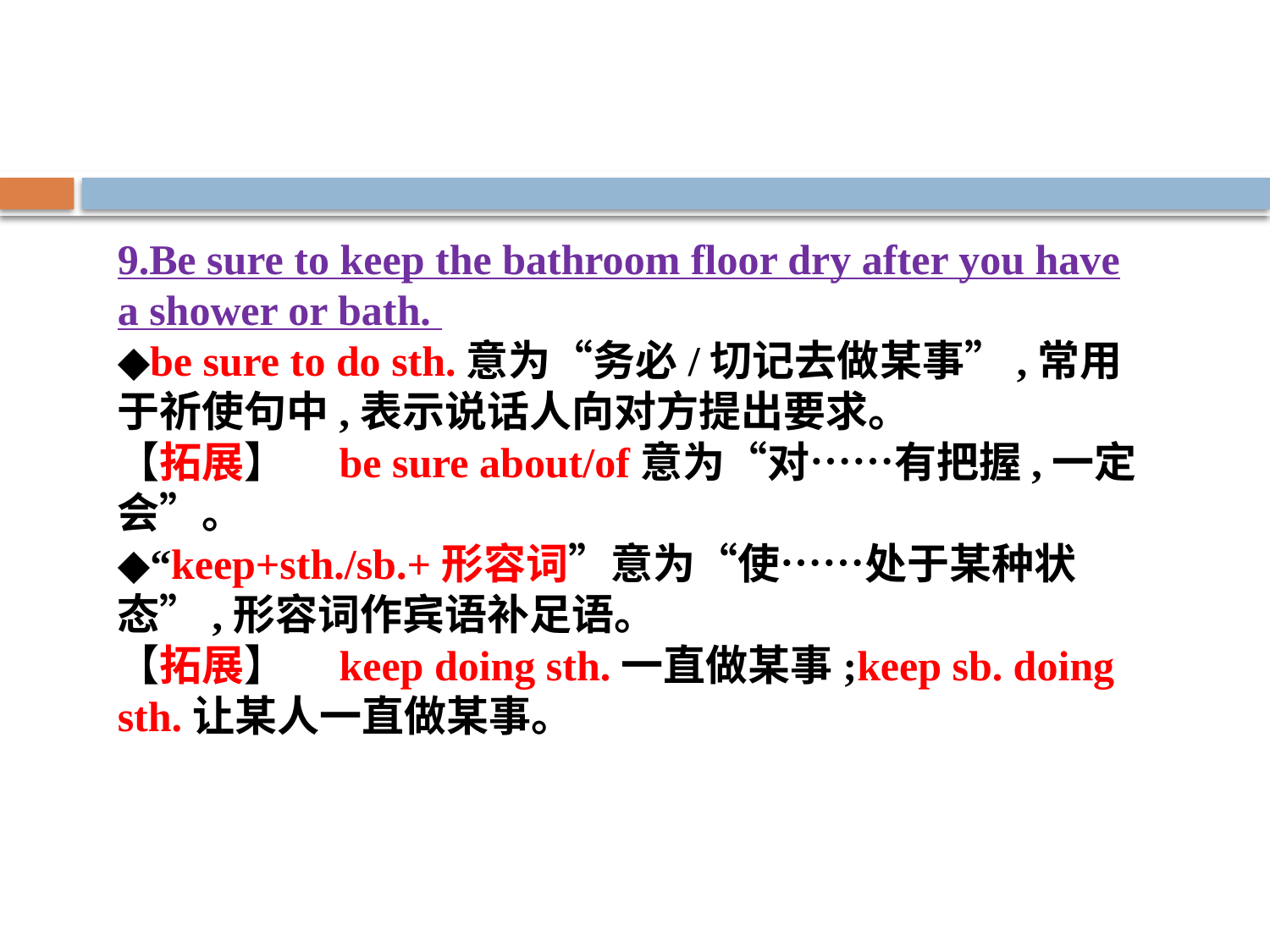

9.Be sure to keep the bathroom floor dry after you have a shower or bath.
◆be sure to do sth.意为“务必/切记去做某事”,常用于祈使句中,表示说话人向对方提出要求。
【拓展】　be sure about/of意为“对……有把握,一定会”。
◆“keep+sth./sb.+形容词”意为“使……处于某种状态”,形容词作宾语补足语。
【拓展】　keep doing sth.一直做某事;keep sb. doing sth.让某人一直做某事。